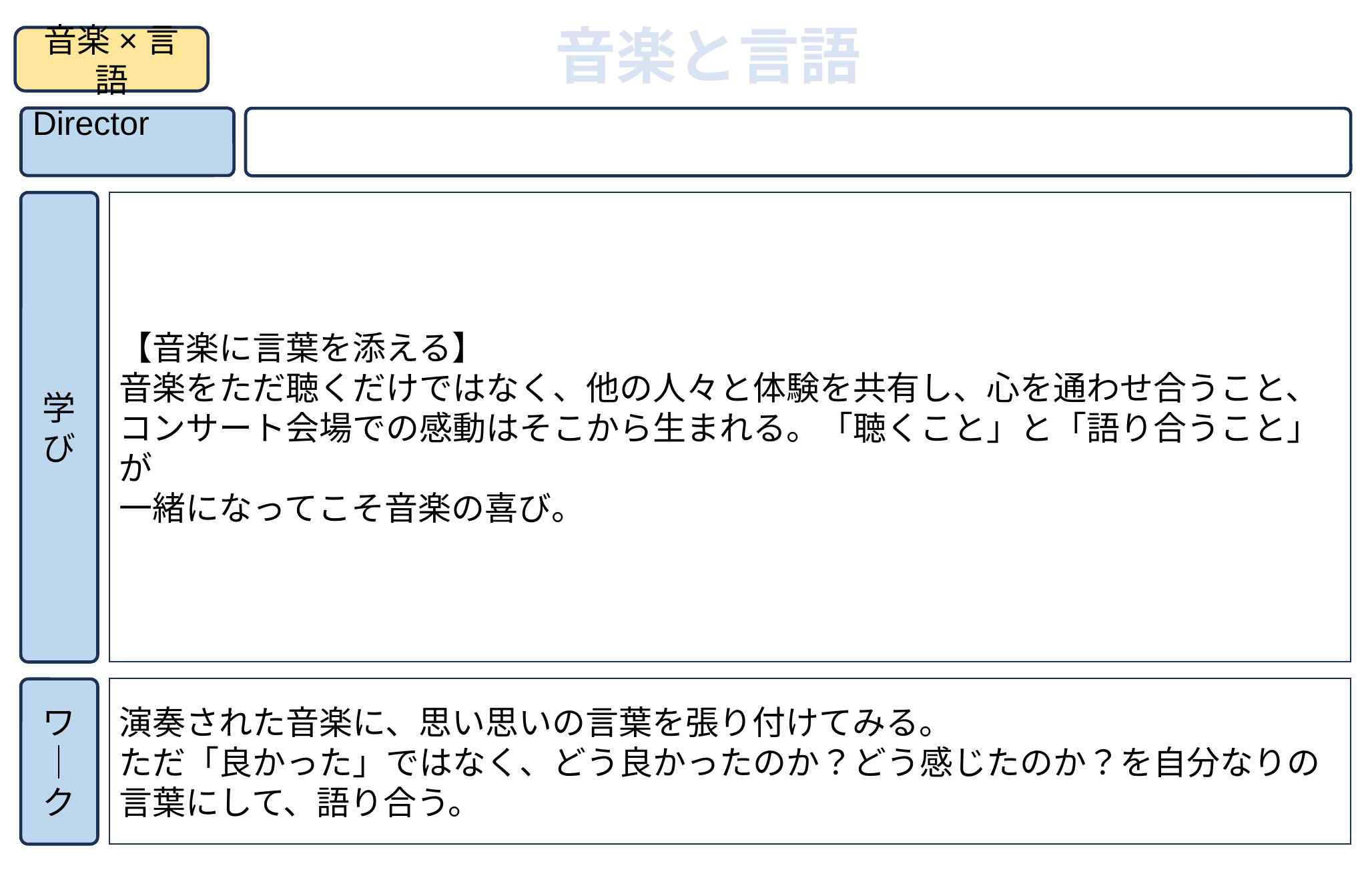

音楽と言語
音楽×言語
Director

学び
【音楽に言葉を添える】
音楽をただ聴くだけではなく、他の人々と体験を共有し、心を通わせ合うこと、
コンサート会場での感動はそこから生まれる。「聴くこと」と「語り合うこと」が
一緒になってこそ音楽の喜び。
演奏された音楽に、思い思いの言葉を張り付けてみる。
ただ「良かった」ではなく、どう良かったのか？どう感じたのか？を自分なりの
言葉にして、語り合う。
ワ│ク